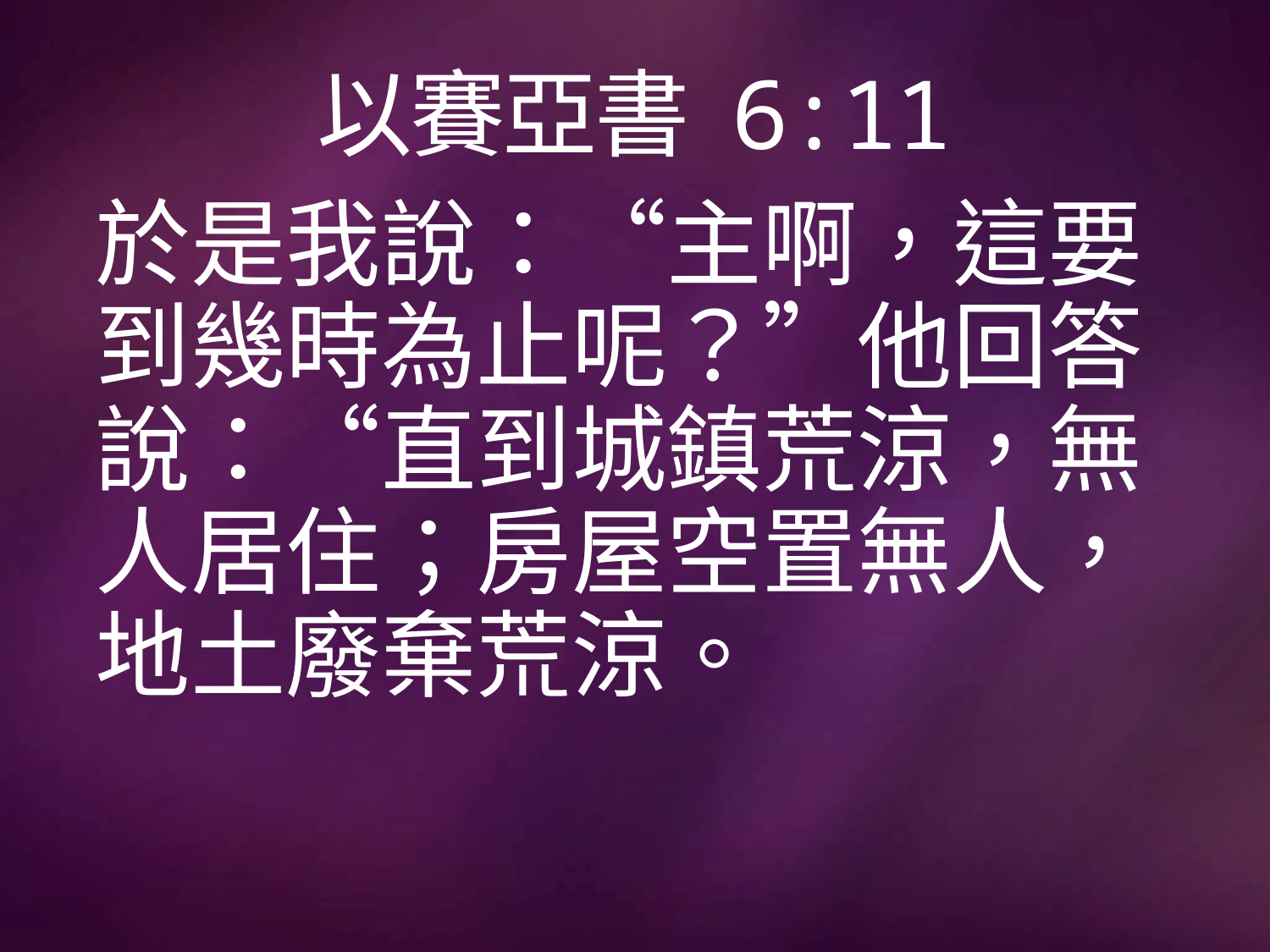

# 以賽亞書 6:11
於是我說：“主啊，這要到幾時為止呢？”他回答說：“直到城鎮荒涼，無人居住；房屋空置無人，地土廢棄荒涼。